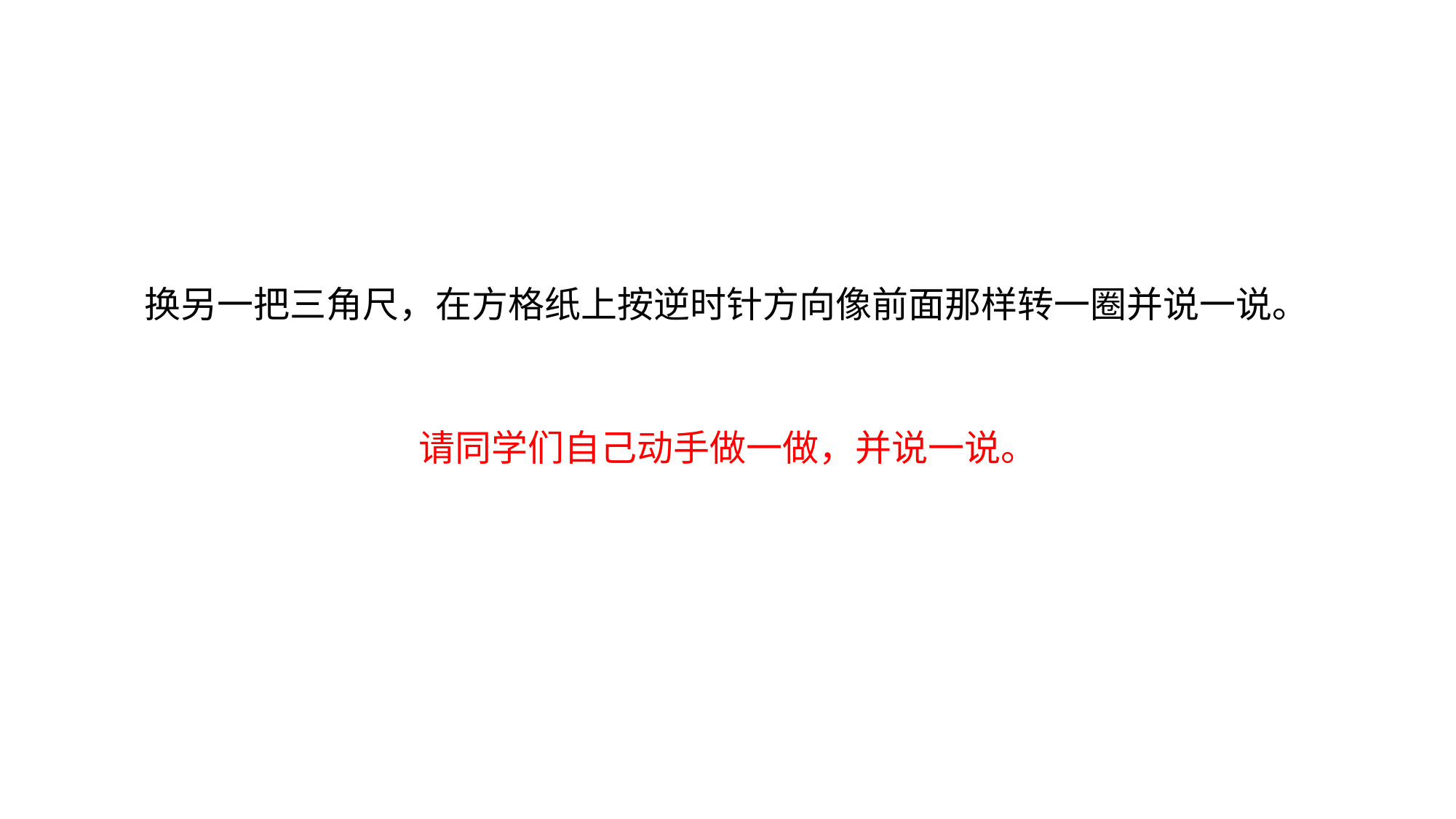

换另一把三角尺，在方格纸上按逆时针方向像前面那样转一圈并说一说。
请同学们自己动手做一做，并说一说。